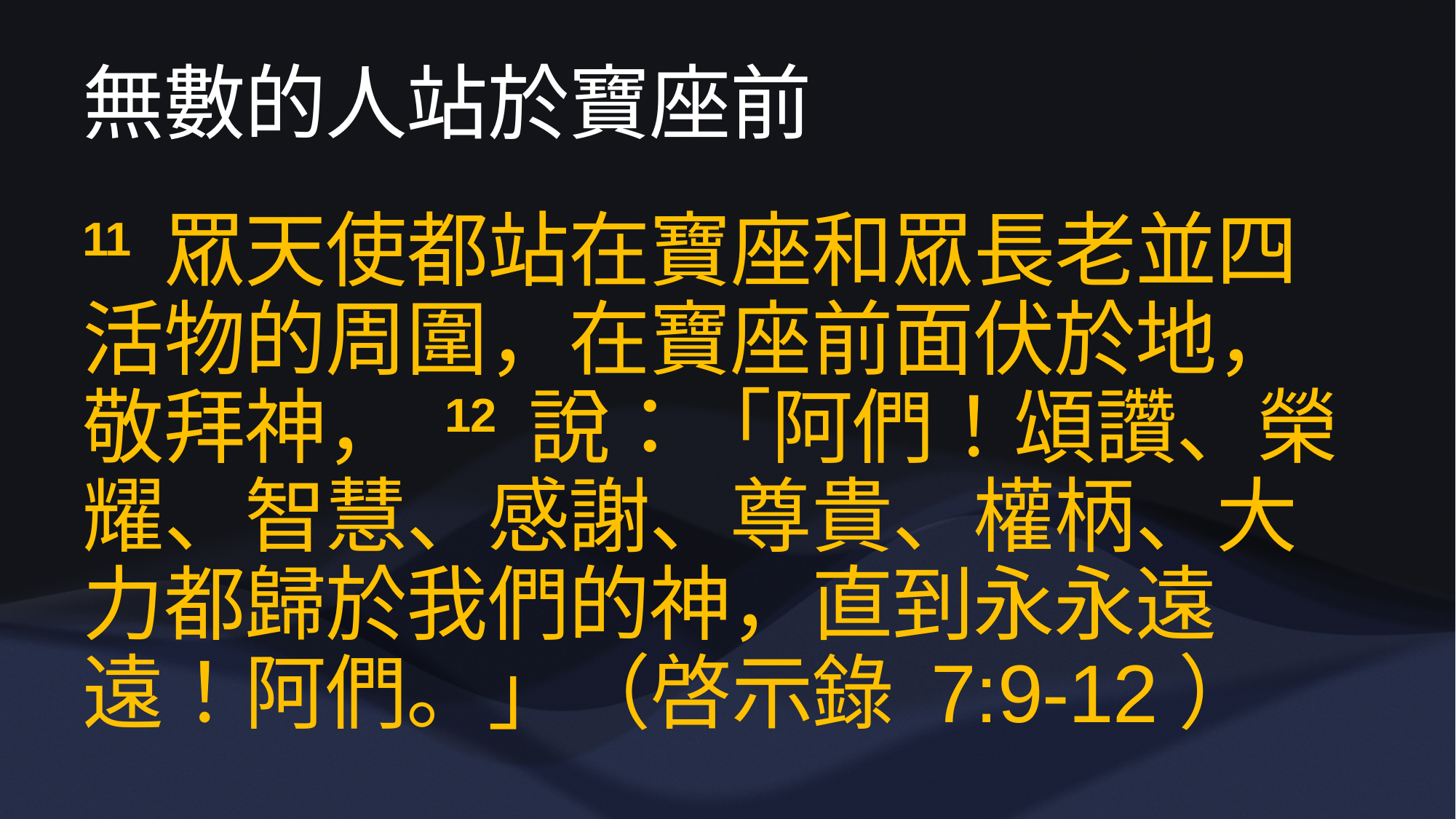

# 無數的人站於寶座前 11 眾天使都站在寶座和眾長老並四活物的周圍，在寶座前面伏於地，敬拜神， 12 說：「阿們！頌讚、榮耀、智慧、感謝、尊貴、權柄、大力都歸於我們的神，直到永永遠遠！阿們。」（啓示錄 7:9-12）